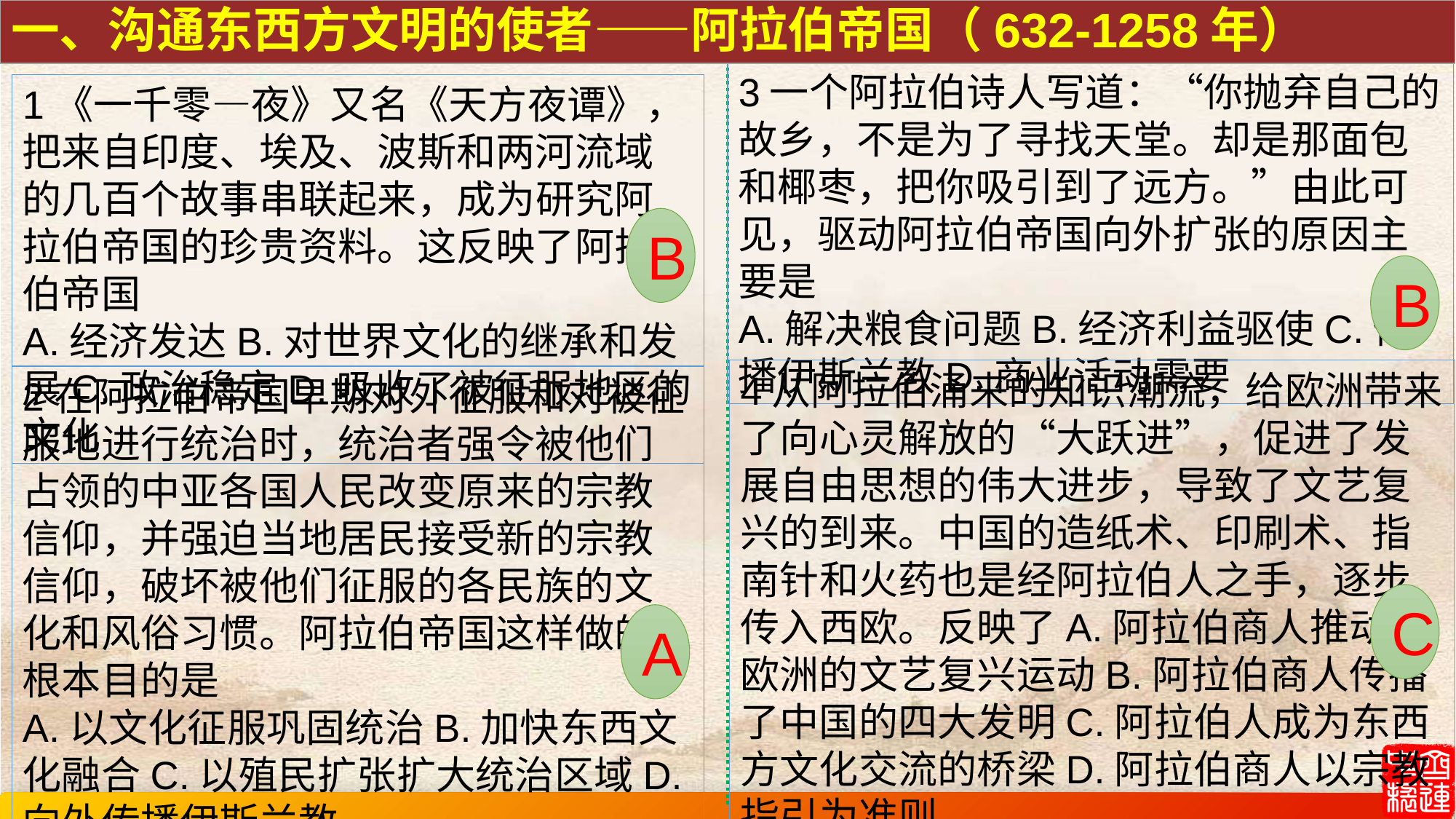

一、沟通东西方文明的使者——阿拉伯帝国（632-1258年）
3一个阿拉伯诗人写道：“你抛弃自己的故乡，不是为了寻找天堂。却是那面包和椰枣，把你吸引到了远方。”由此可见，驱动阿拉伯帝国向外扩张的原因主要是
A.解决粮食问题B.经济利益驱使C.传播伊斯兰教D.商业活动需要
1《一千零—夜》又名《天方夜谭》，把来自印度、埃及、波斯和两河流域的几百个故事串联起来，成为研究阿拉伯帝国的珍贵资料。这反映了阿拉伯帝国
A.经济发达B.对世界文化的继承和发展C.政治稳定D.吸收了被征服地区的文化
B
B
4从阿拉伯涌来的知识潮流，给欧洲带来了向心灵解放的“大跃进”，促进了发展自由思想的伟大进步，导致了文艺复兴的到来。中国的造纸术、印刷术、指南针和火药也是经阿拉伯人之手，逐步传入西欧。反映了A.阿拉伯商人推动了欧洲的文艺复兴运动B.阿拉伯商人传播了中国的四大发明C.阿拉伯人成为东西方文化交流的桥梁D.阿拉伯商人以宗教指引为准则
2在阿拉伯帝国早期对外征服和对被征服地进行统治时，统治者强令被他们占领的中亚各国人民改变原来的宗教信仰，并强迫当地居民接受新的宗教信仰，破坏被他们征服的各民族的文化和风俗习惯。阿拉伯帝国这样做的根本目的是
A.以文化征服巩固统治B.加快东西文化融合C.以殖民扩张扩大统治区域D.向外传播伊斯兰教
C
A